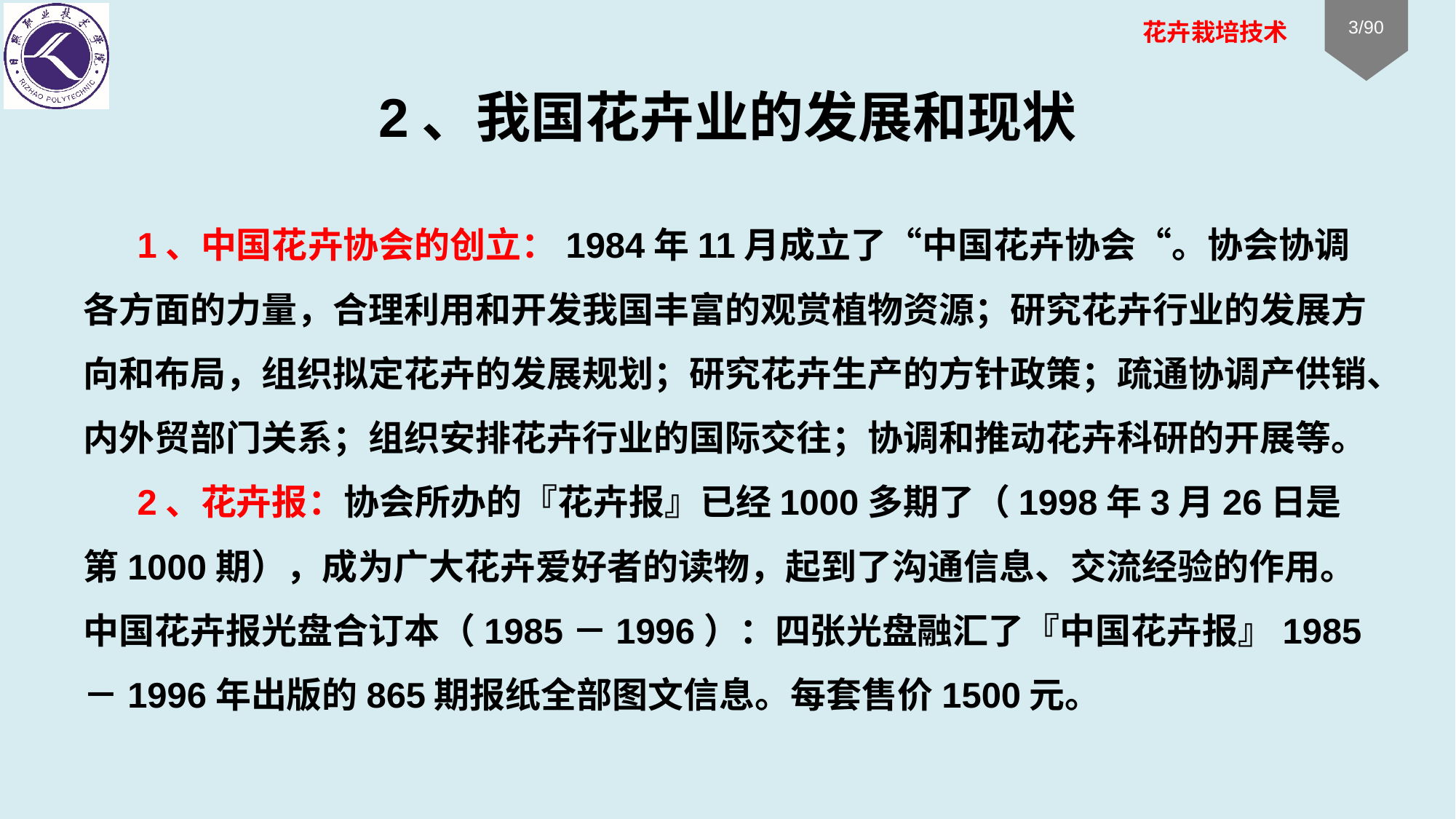

# 2、我国花卉业的发展和现状
1、中国花卉协会的创立：1984年11月成立了“中国花卉协会“。协会协调各方面的力量，合理利用和开发我国丰富的观赏植物资源；研究花卉行业的发展方向和布局，组织拟定花卉的发展规划；研究花卉生产的方针政策；疏通协调产供销、内外贸部门关系；组织安排花卉行业的国际交往；协调和推动花卉科研的开展等。
2、花卉报：协会所办的『花卉报』已经1000多期了（1998年3月26日是第1000期），成为广大花卉爱好者的读物，起到了沟通信息、交流经验的作用。中国花卉报光盘合订本（1985－1996）：四张光盘融汇了『中国花卉报』1985－1996年出版的865期报纸全部图文信息。每套售价1500元。